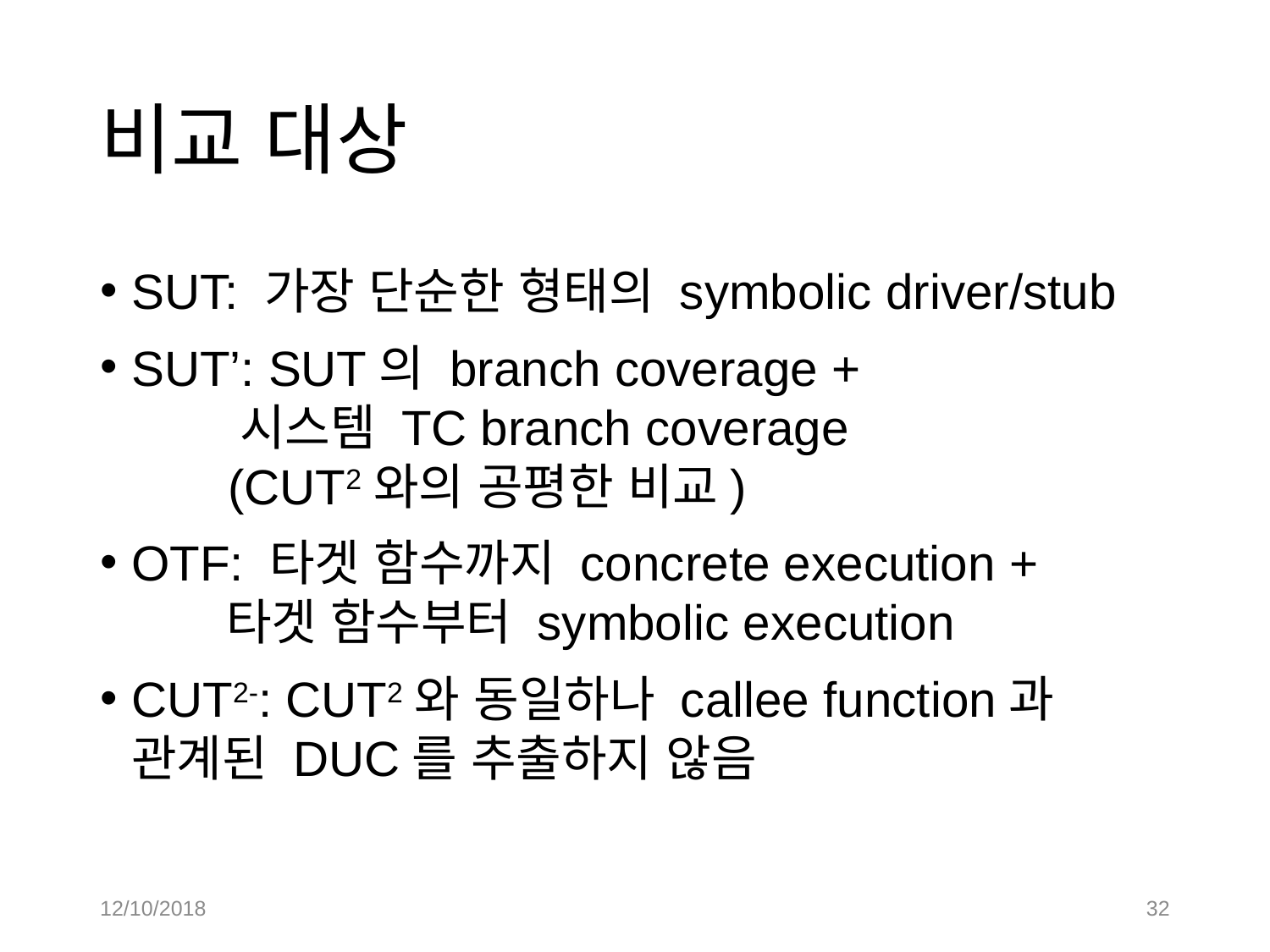

# 비교 대상
SUT: 가장 단순한 형태의 symbolic driver/stub
SUT’: SUT의 branch coverage +
       시스템 TC branch coverage
       (CUT2와의 공평한 비교)
OTF: 타겟 함수까지 concrete execution +
      타겟 함수부터 symbolic execution
CUT2-: CUT2와 동일하나 callee function과 관계된 DUC를 추출하지 않음
12/10/2018
32